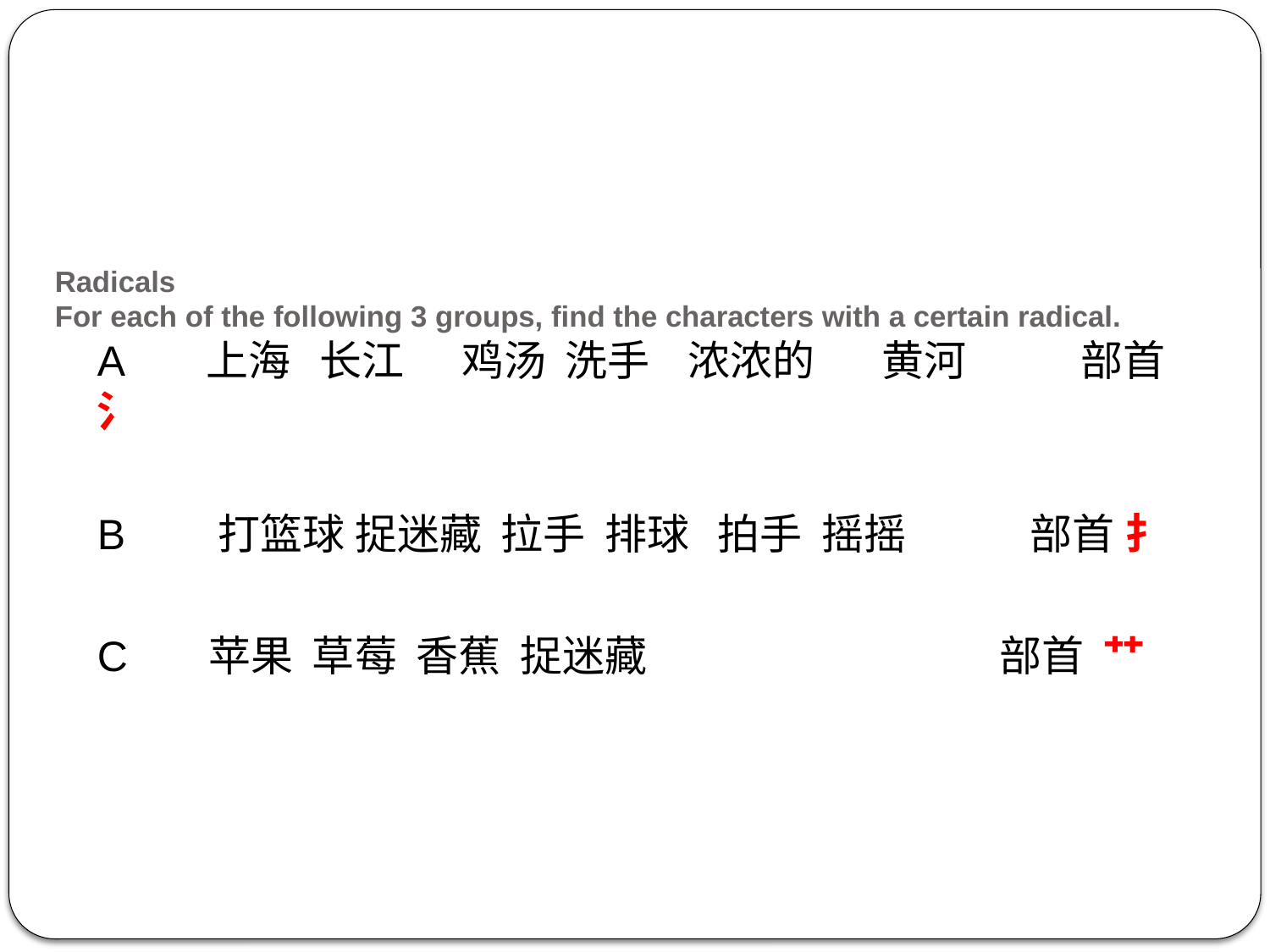

# Radicals For each of the following 3 groups, find the characters with a certain radical.
A      上海   长江      鸡汤  洗手    浓浓的       黄河            部首 氵

B       打篮球 捉迷藏  拉手  排球   拍手  摇摇             部首 扌

C      苹果  草莓  香蕉  捉迷藏                                     部首  艹